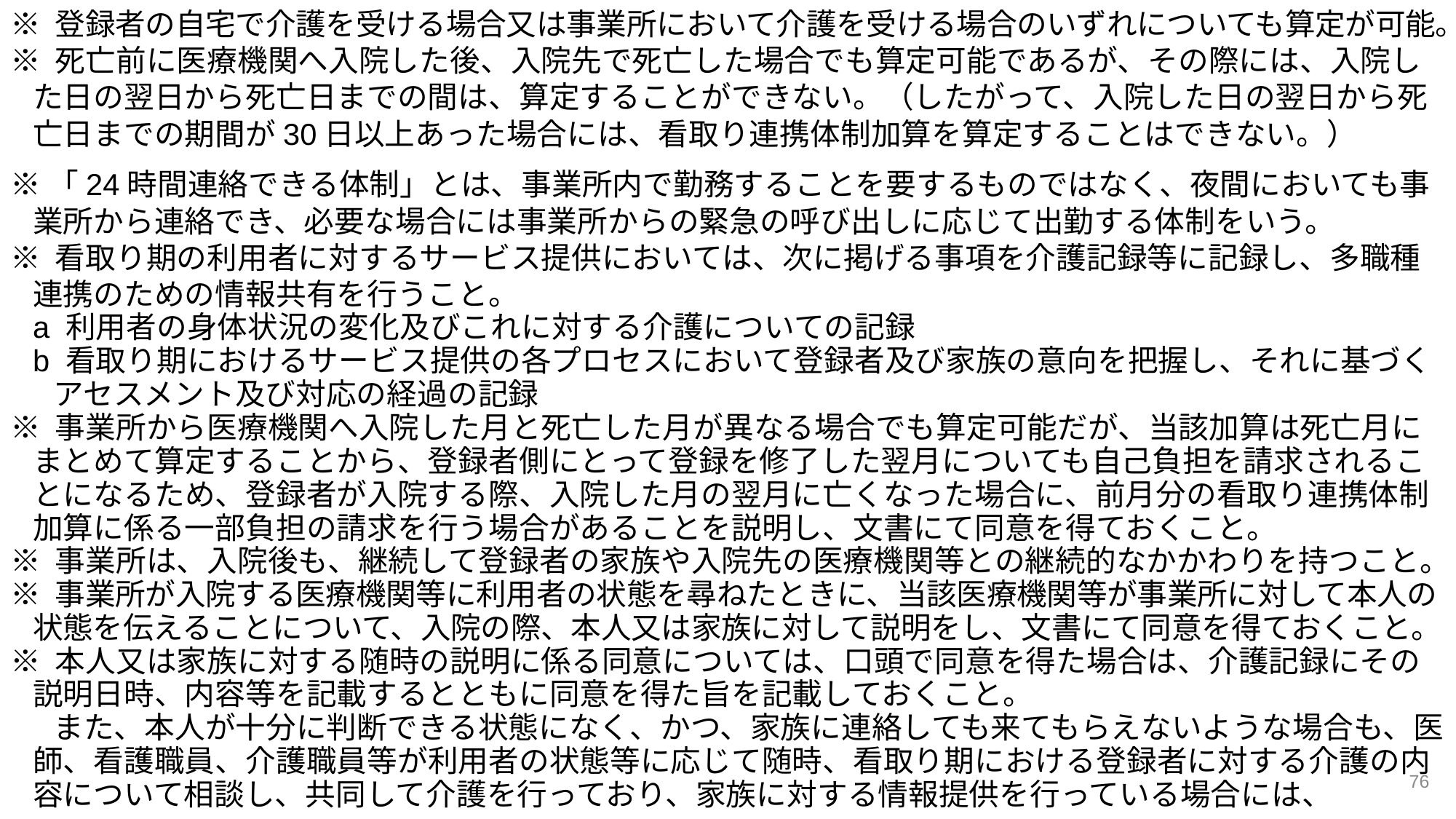

※ 登録者の自宅で介護を受ける場合又は事業所において介護を受ける場合のいずれについても算定が可能。
※ 死亡前に医療機関へ入院した後、入院先で死亡した場合でも算定可能であるが、その際には、入院した日の翌日から死亡日までの間は、算定することができない。（したがって、入院した日の翌日から死亡日までの期間が30日以上あった場合には、看取り連携体制加算を算定することはできない。）

※「24時間連絡できる体制」とは、事業所内で勤務することを要するものではなく、夜間においても事業所から連絡でき、必要な場合には事業所からの緊急の呼び出しに応じて出勤する体制をいう。
※ 看取り期の利用者に対するサービス提供においては、次に掲げる事項を介護記録等に記録し、多職種連携のための情報共有を行うこと。
a 利用者の身体状況の変化及びこれに対する介護についての記録
b 看取り期におけるサービス提供の各プロセスにおいて登録者及び家族の意向を把握し、それに基づくアセスメント及び対応の経過の記録
※ 事業所から医療機関へ入院した月と死亡した月が異なる場合でも算定可能だが、当該加算は死亡月にまとめて算定することから、登録者側にとって登録を修了した翌月についても自己負担を請求されることになるため、登録者が入院する際、入院した月の翌月に亡くなった場合に、前月分の看取り連携体制加算に係る一部負担の請求を行う場合があることを説明し、文書にて同意を得ておくこと。
※ 事業所は、入院後も、継続して登録者の家族や入院先の医療機関等との継続的なかかわりを持つこと。
※ 事業所が入院する医療機関等に利用者の状態を尋ねたときに、当該医療機関等が事業所に対して本人の状態を伝えることについて、入院の際、本人又は家族に対して説明をし、文書にて同意を得ておくこと。
※ 本人又は家族に対する随時の説明に係る同意については、口頭で同意を得た場合は、介護記録にその説明日時、内容等を記載するとともに同意を得た旨を記載しておくこと。
また、本人が十分に判断できる状態になく、かつ、家族に連絡しても来てもらえないような場合も、医師、看護職員、介護職員等が利用者の状態等に応じて随時、看取り期における登録者に対する介護の内容について相談し、共同して介護を行っており、家族に対する情報提供を行っている場合には、

76